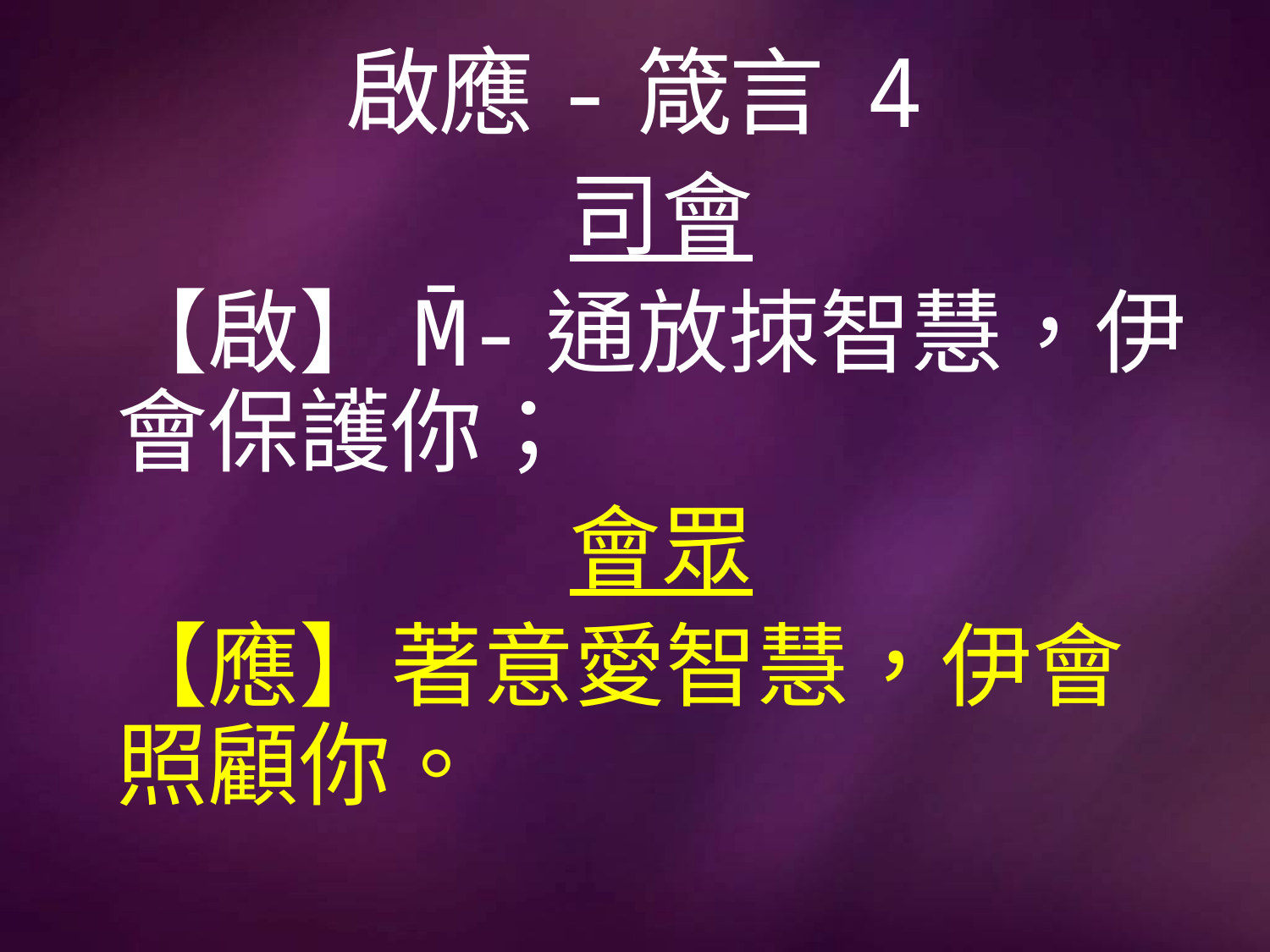

# 啟應-箴言 4
司會
【啟】M̄-通放拺智慧，伊會保護你；
會眾
【應】著意愛智慧，伊會照顧你。